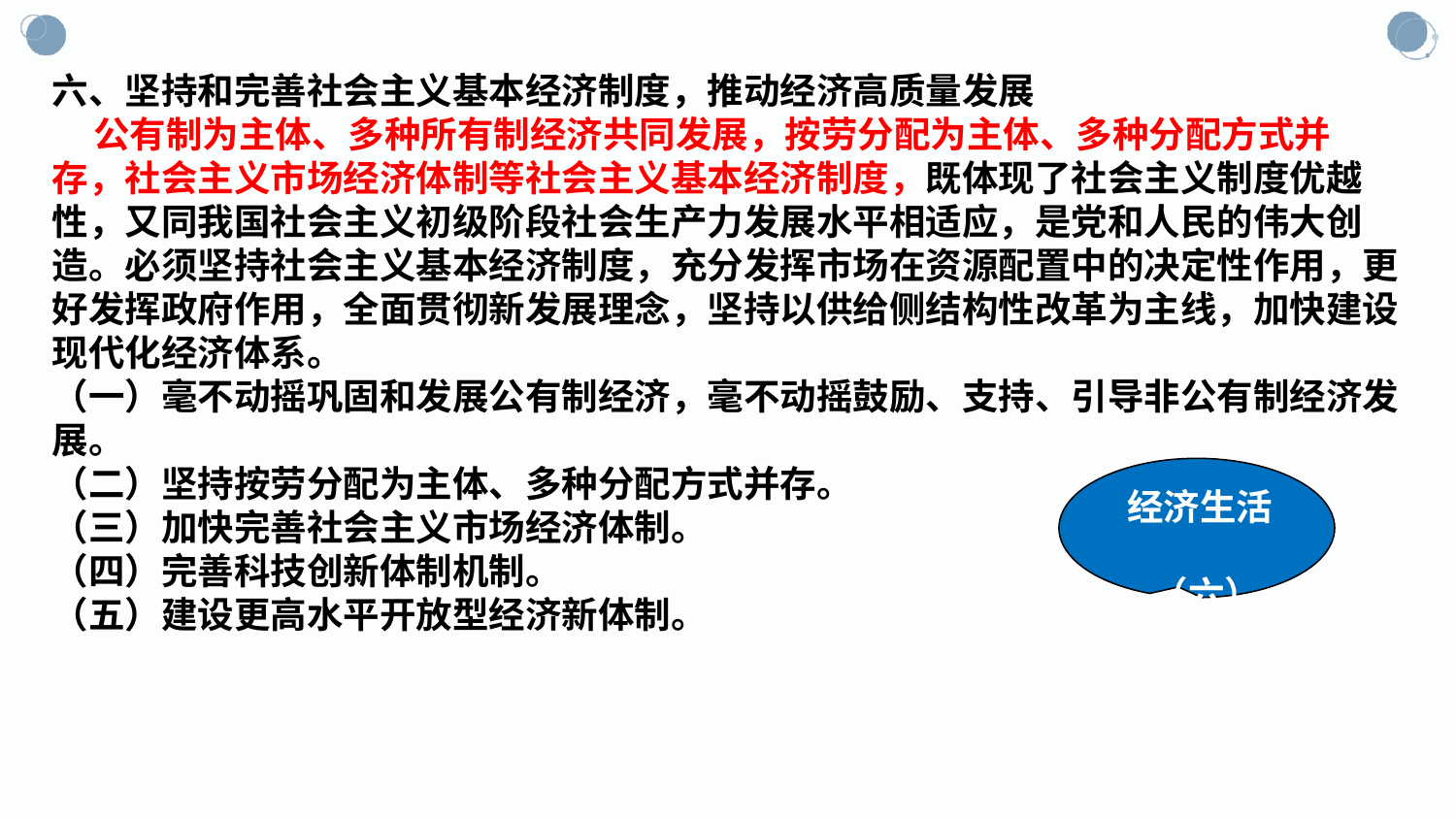

六、坚持和完善社会主义基本经济制度，推动经济高质量发展
    公有制为主体、多种所有制经济共同发展，按劳分配为主体、多种分配方式并存，社会主义市场经济体制等社会主义基本经济制度，既体现了社会主义制度优越性，又同我国社会主义初级阶段社会生产力发展水平相适应，是党和人民的伟大创造。必须坚持社会主义基本经济制度，充分发挥市场在资源配置中的决定性作用，更好发挥政府作用，全面贯彻新发展理念，坚持以供给侧结构性改革为主线，加快建设现代化经济体系。
（一）毫不动摇巩固和发展公有制经济，毫不动摇鼓励、支持、引导非公有制经济发展。
（二）坚持按劳分配为主体、多种分配方式并存。
（三）加快完善社会主义市场经济体制。
（四）完善科技创新体制机制。
（五）建设更高水平开放型经济新体制。
 经济生活
    （六）